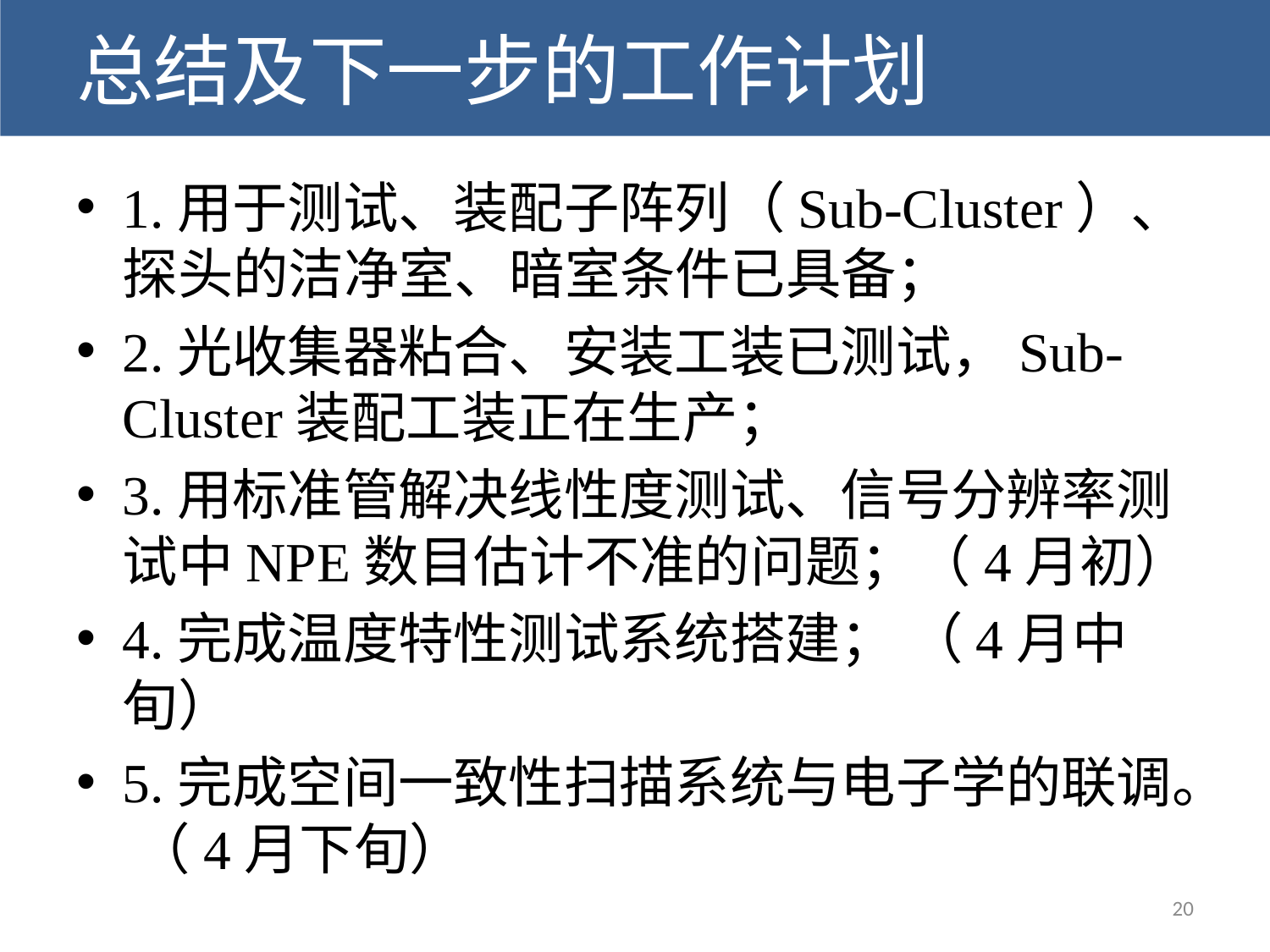

# 总结及下一步的工作计划
1.用于测试、装配子阵列（Sub-Cluster）、探头的洁净室、暗室条件已具备；
2.光收集器粘合、安装工装已测试，Sub-Cluster装配工装正在生产；
3.用标准管解决线性度测试、信号分辨率测试中NPE数目估计不准的问题；（4月初）
4.完成温度特性测试系统搭建； （4月中旬）
5.完成空间一致性扫描系统与电子学的联调。 （4月下旬）
20